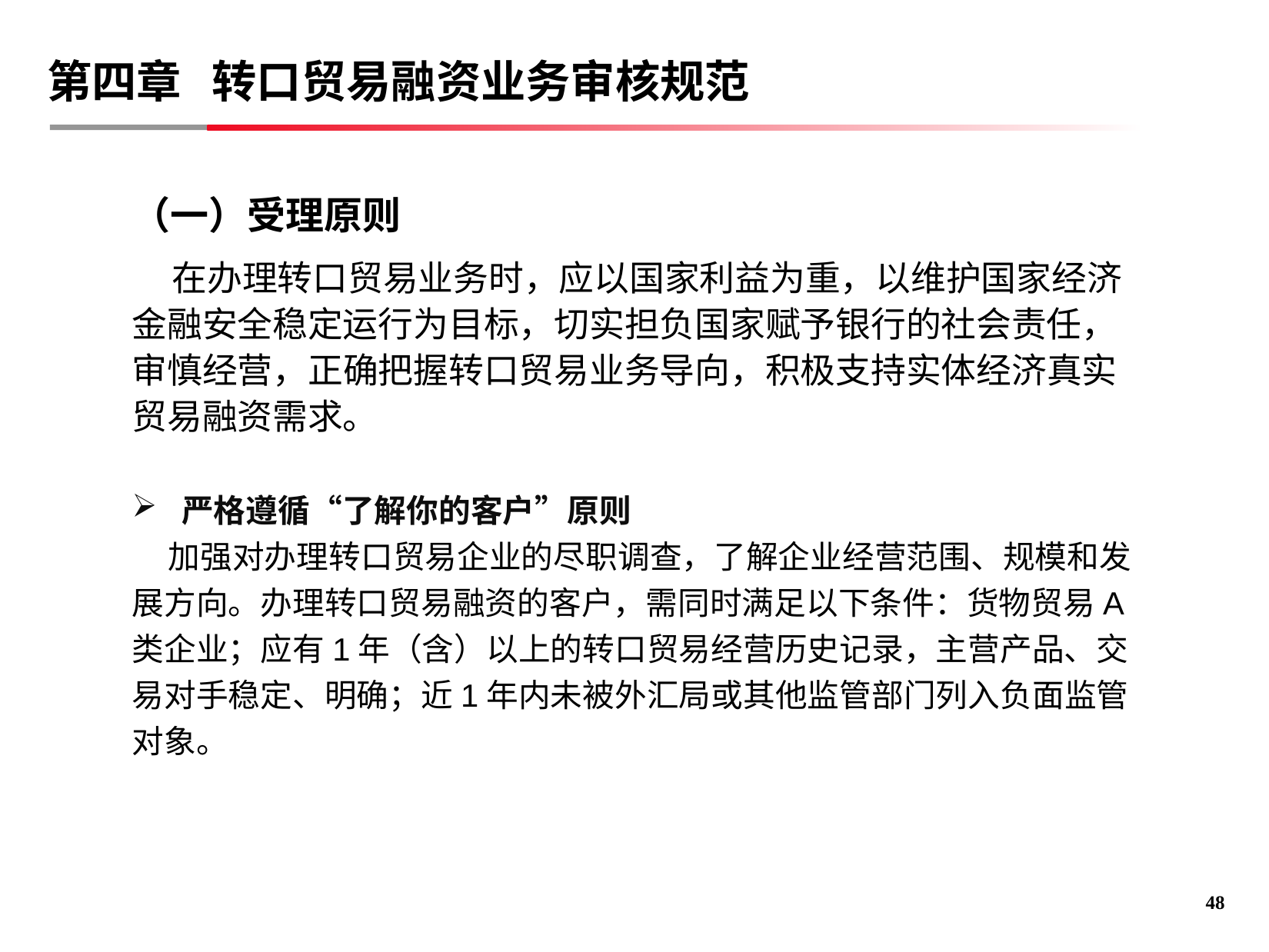

第四章   转口贸易融资业务审核规范
（一）受理原则

    在办理转口贸易业务时，应以国家利益为重，以维护国家经济金融安全稳定运行为目标，切实担负国家赋予银行的社会责任，审慎经营，正确把握转口贸易业务导向，积极支持实体经济真实贸易融资需求。

  严格遵循“了解你的客户”原则
    加强对办理转口贸易企业的尽职调查，了解企业经营范围、规模和发展方向。办理转口贸易融资的客户，需同时满足以下条件：货物贸易A类企业；应有1年（含）以上的转口贸易经营历史记录，主营产品、交易对手稳定、明确；近1年内未被外汇局或其他监管部门列入负面监管对象。
48